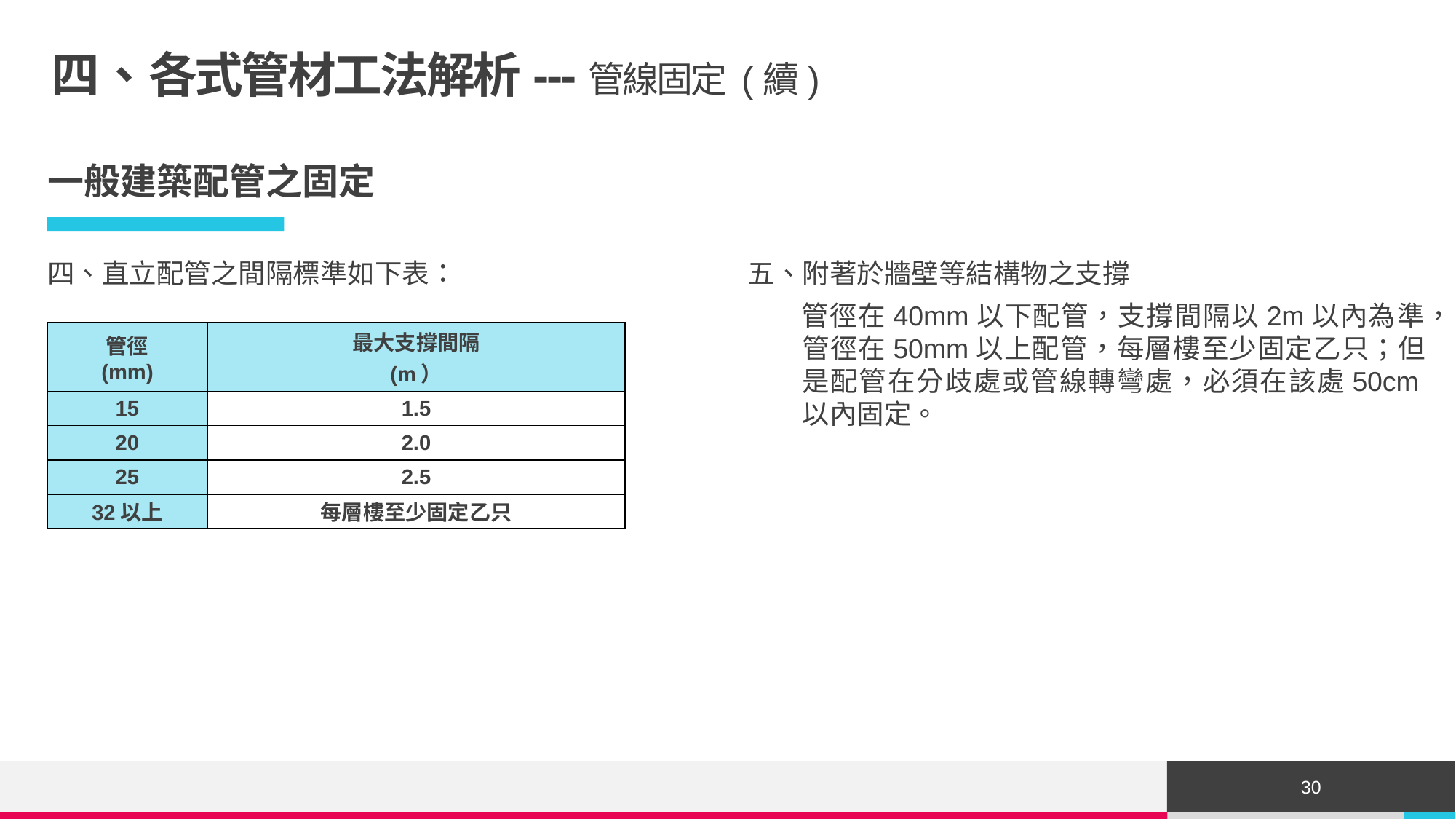

# 四、各式管材工法解析---管線固定 (續)
一般建築配管之固定

五、附著於牆壁等結構物之支撐
管徑在40mm以下配管，支撐間隔以2m以內為準，管徑在50mm以上配管，每層樓至少固定乙只；但是配管在分歧處或管線轉彎處，必須在該處50cm以內固定。
四、直立配管之間隔標準如下表：
| 管徑 (mm) | 最大支撐間隔 (m） |
| --- | --- |
| 15 | 1.5 |
| 20 | 2.0 |
| 25 | 2.5 |
| 32以上 | 每層樓至少固定乙只 |
30